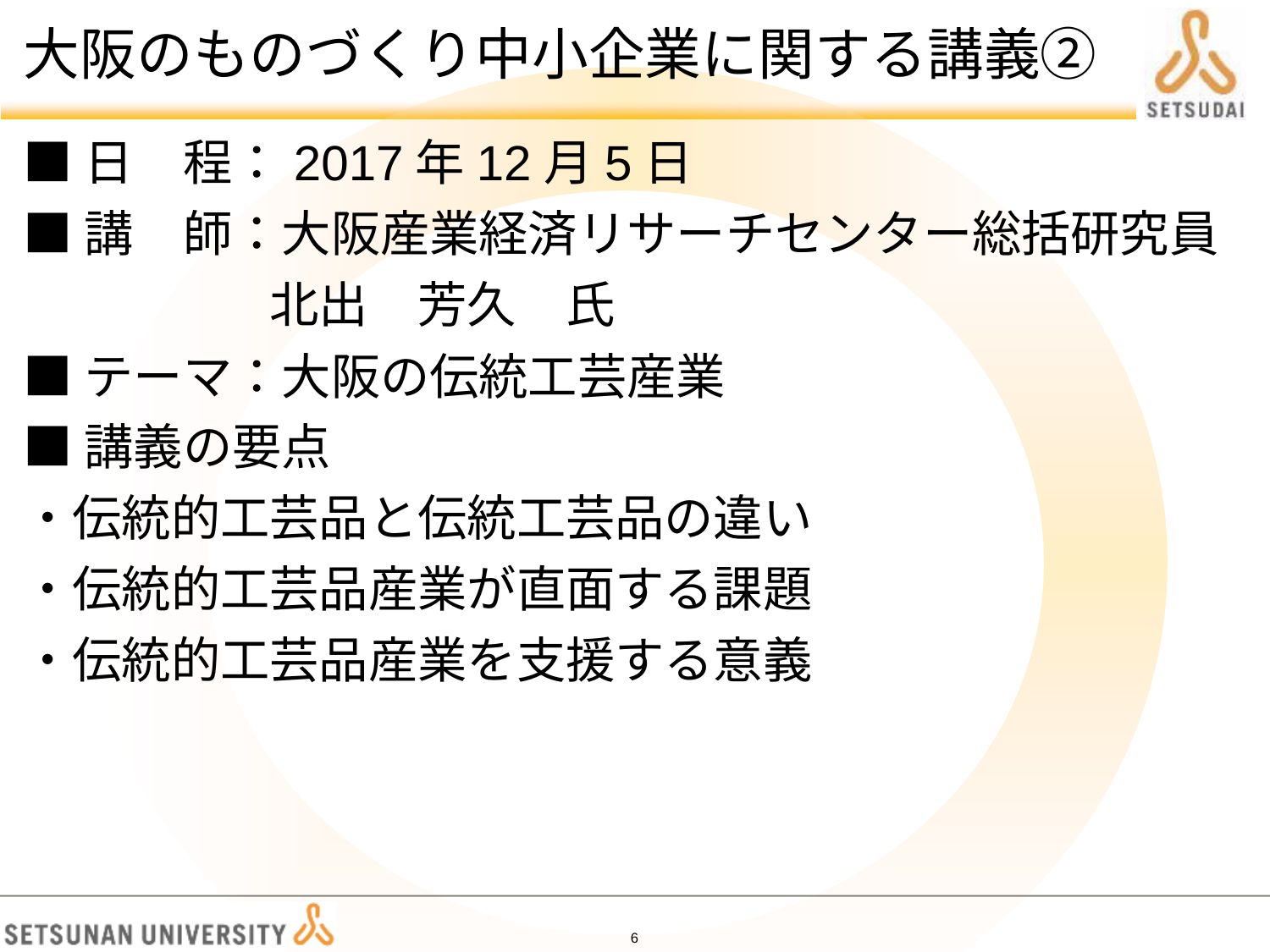

# 大阪のものづくり中小企業に関する講義②
■日　程：2017年12月5日
■講　師：大阪産業経済リサーチセンター総括研究員
　　　　　北出　芳久　氏
■テーマ：大阪の伝統工芸産業
■講義の要点
・伝統的工芸品と伝統工芸品の違い
・伝統的工芸品産業が直面する課題
・伝統的工芸品産業を支援する意義
6